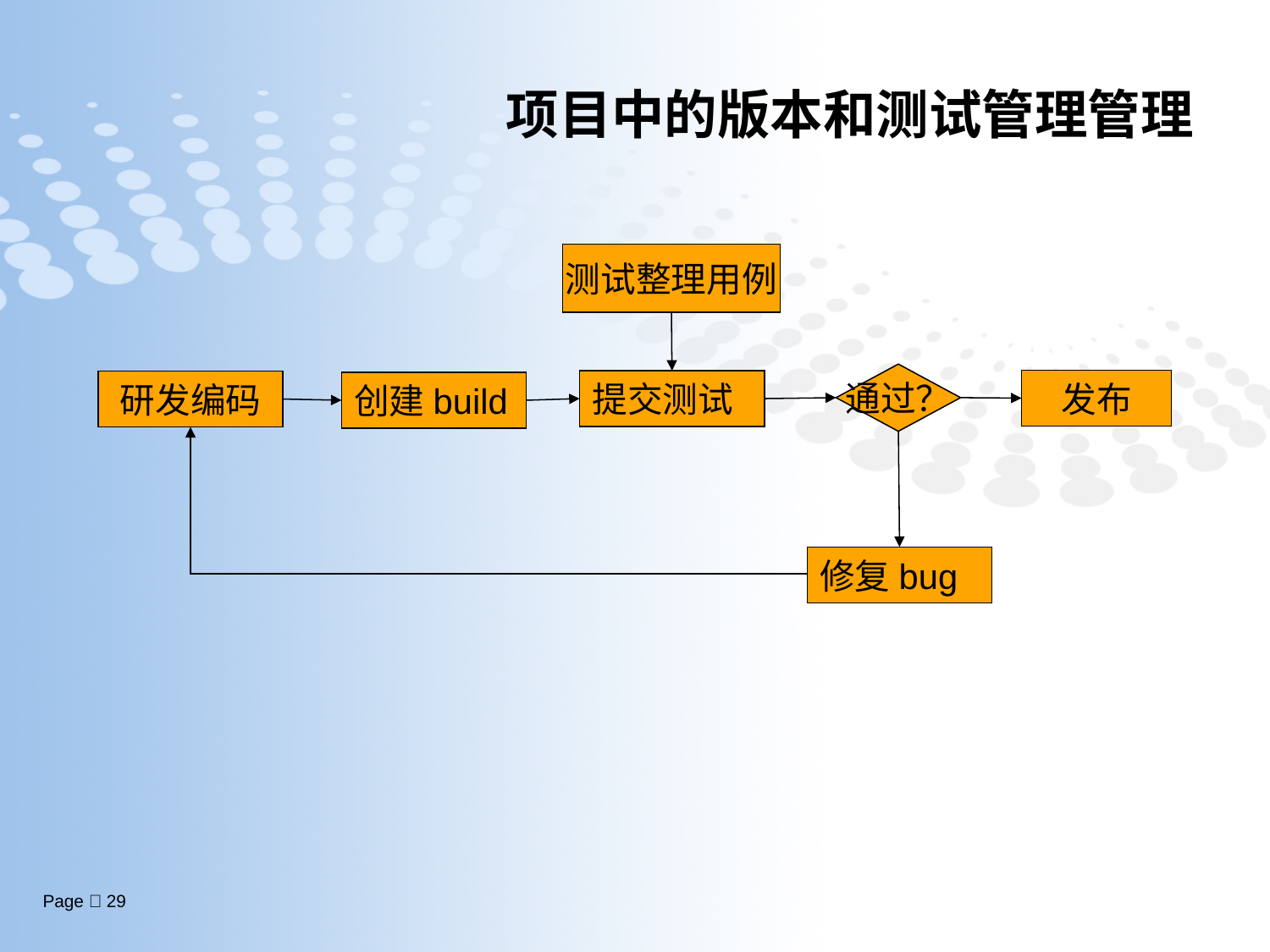

# 项目中的版本和测试管理管理
测试整理用例
通过？
发布
提交测试
研发编码
创建build
修复bug